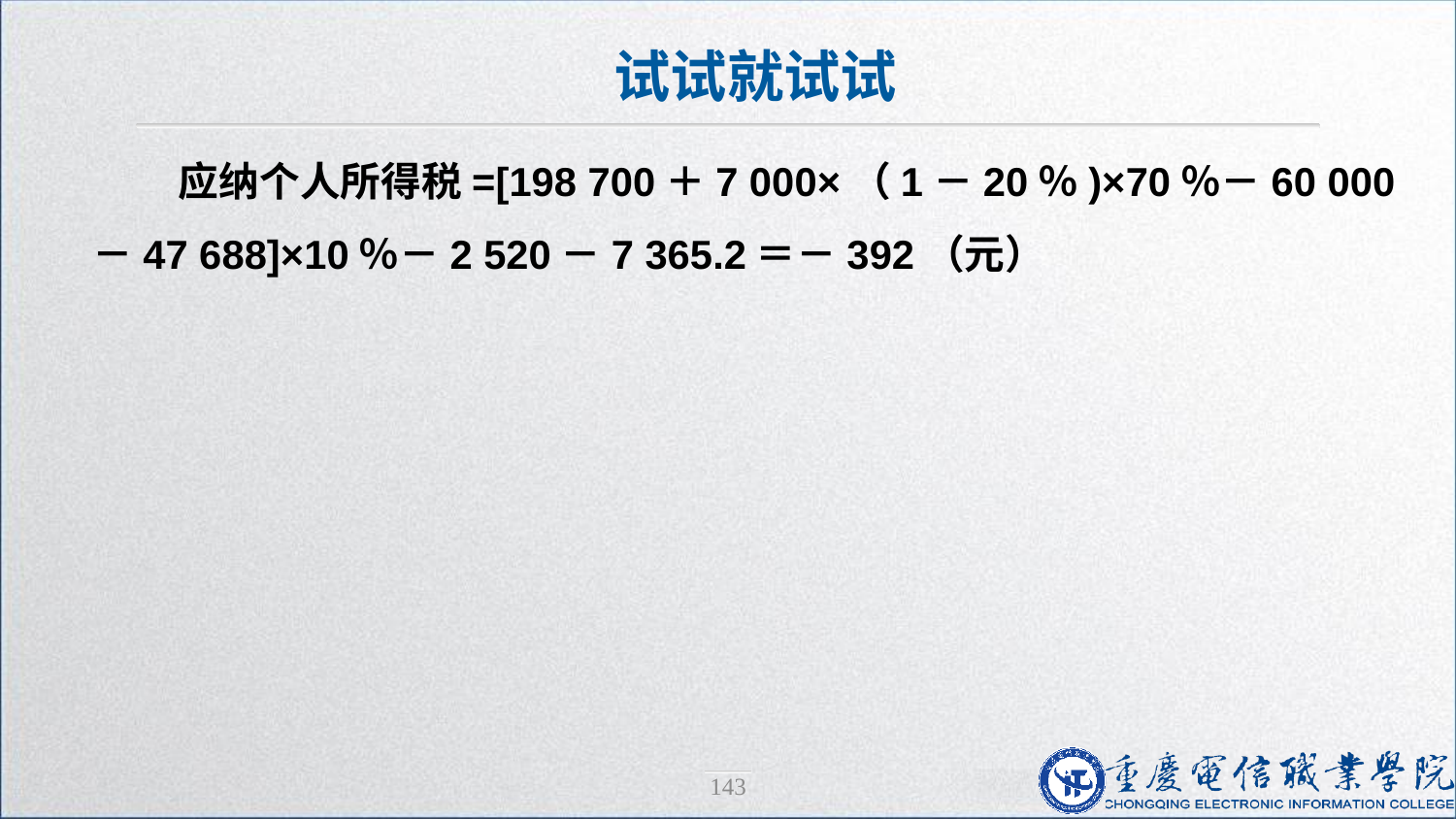

试试就试试
应纳个人所得税=[198 700＋7 000×（1－20％)×70％－60 000－47 688]×10％－2 520－7 365.2＝－392（元）
143